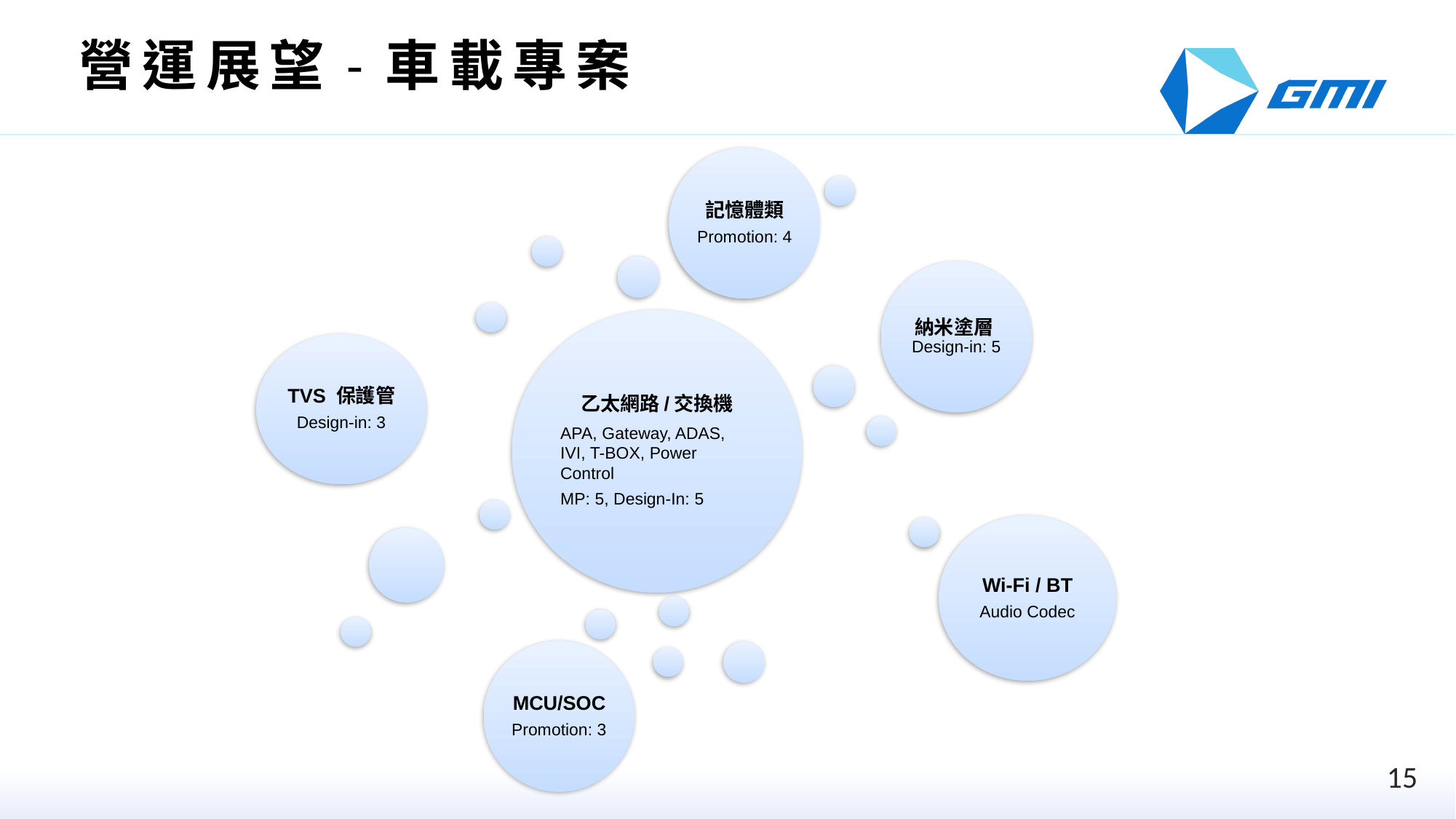

# 營運展望-車載專案
Outlook - Automotive
乙太網路/交換機
APA, Gateway, ADAS, IVI, T-BOX, Power Control
MP: 5, Design-In: 5
TVS 保護管
Design-in: 3
納米塗層Design-in: 5
Wi-Fi / BT
Audio Codec
MCU/SOC
Promotion: 3
記憶體類
Promotion: 4
15